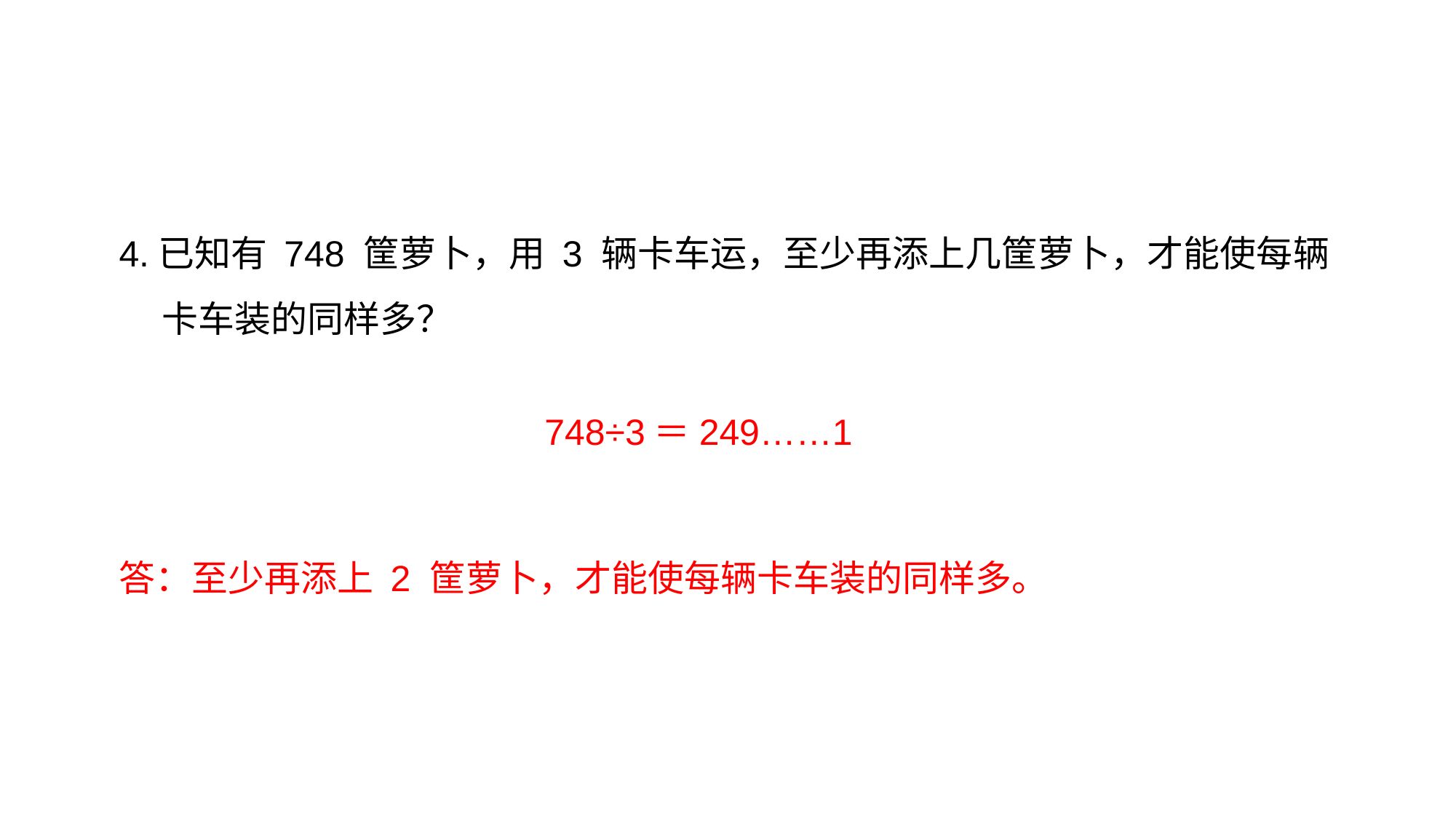

巩固练习
4.已知有 748 筐萝卜，用 3 辆卡车运，至少再添上几筐萝卜，才能使每辆卡车装的同样多？
748÷3＝249……1
答：至少再添上 2 筐萝卜，才能使每辆卡车装的同样多。